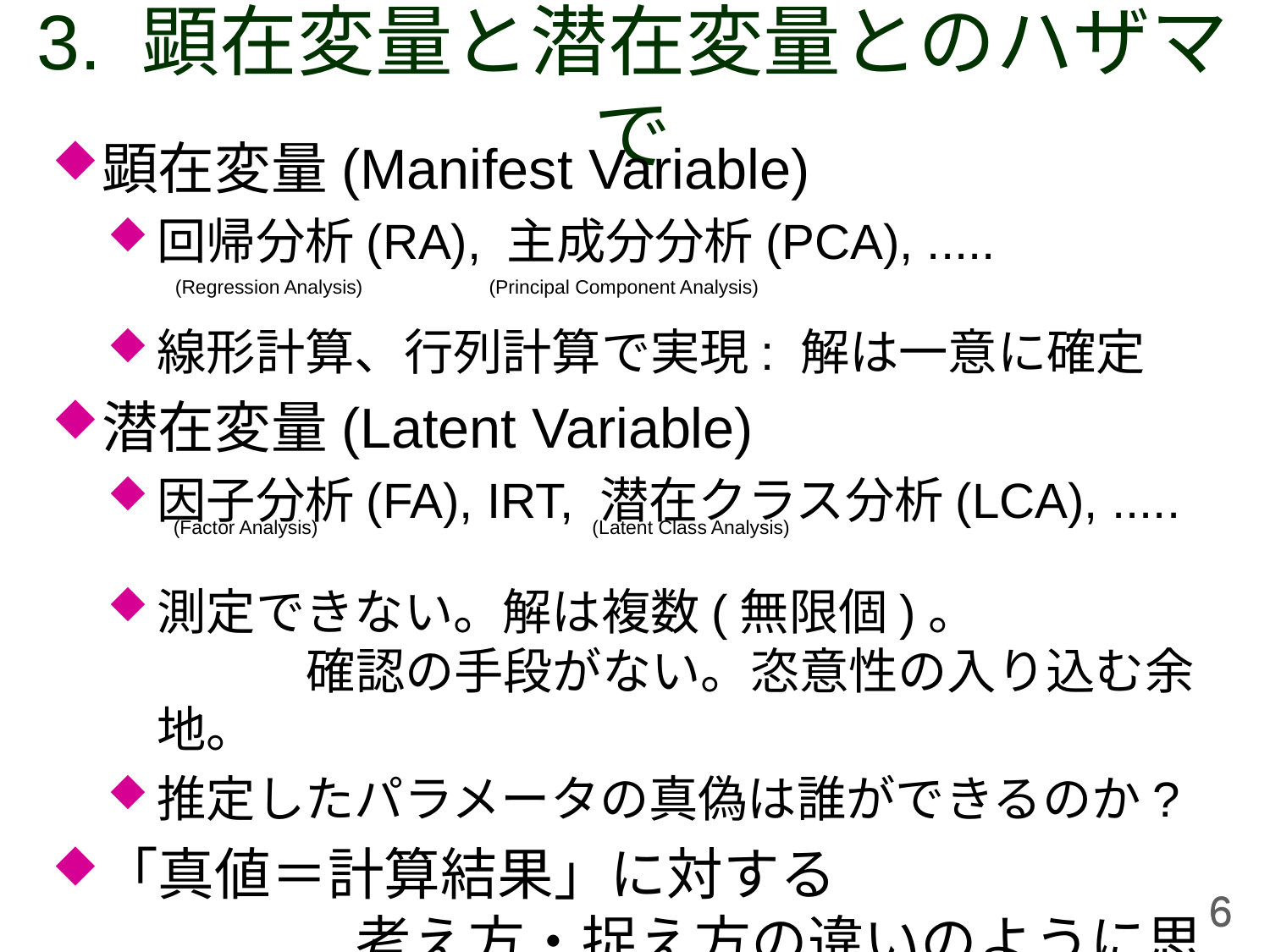

# 3. 顕在変量と潜在変量とのハザマで
顕在変量(Manifest Variable)
回帰分析(RA), 主成分分析(PCA), .....

線形計算、行列計算で実現: 解は一意に確定
潜在変量(Latent Variable)
因子分析(FA), IRT, 潜在クラス分析(LCA), .....

測定できない。解は複数(無限個)。			  確認の手段がない。恣意性の入り込む余地。
推定したパラメータの真偽は誰ができるのか?
「真値＝計算結果」に対する					考え方・捉え方の違いのように思われる

そもそも論として、誤差を含んで測定できるのがせいぜいと考えるかの違い

 IRT: Lord(1952), Lord & Novick(1968)
  Lord, Frederic M. (1912-2000)
  Novick, Melvin R. (1932-1986)
 LCA: Lazarsfeld(1968)
  Lazarsfeld, Paul Felix (1901-1976)

 シンプルなモデル(素朴?)
 計算パワーの貧弱な時代
 学力を表現するにはシンプル過ぎるモデルとも言える
 実験室に留めておくべきだった
 計算パワーが上がり無理やり計算できる時代だが、真値が求まっている保証がなく、また、モデル自身が改善されたわけでもない

(Regression Analysis)                       (Principal Component Analysis)
(Factor Analysis)                                                  (Latent Class Analysis)
6
6